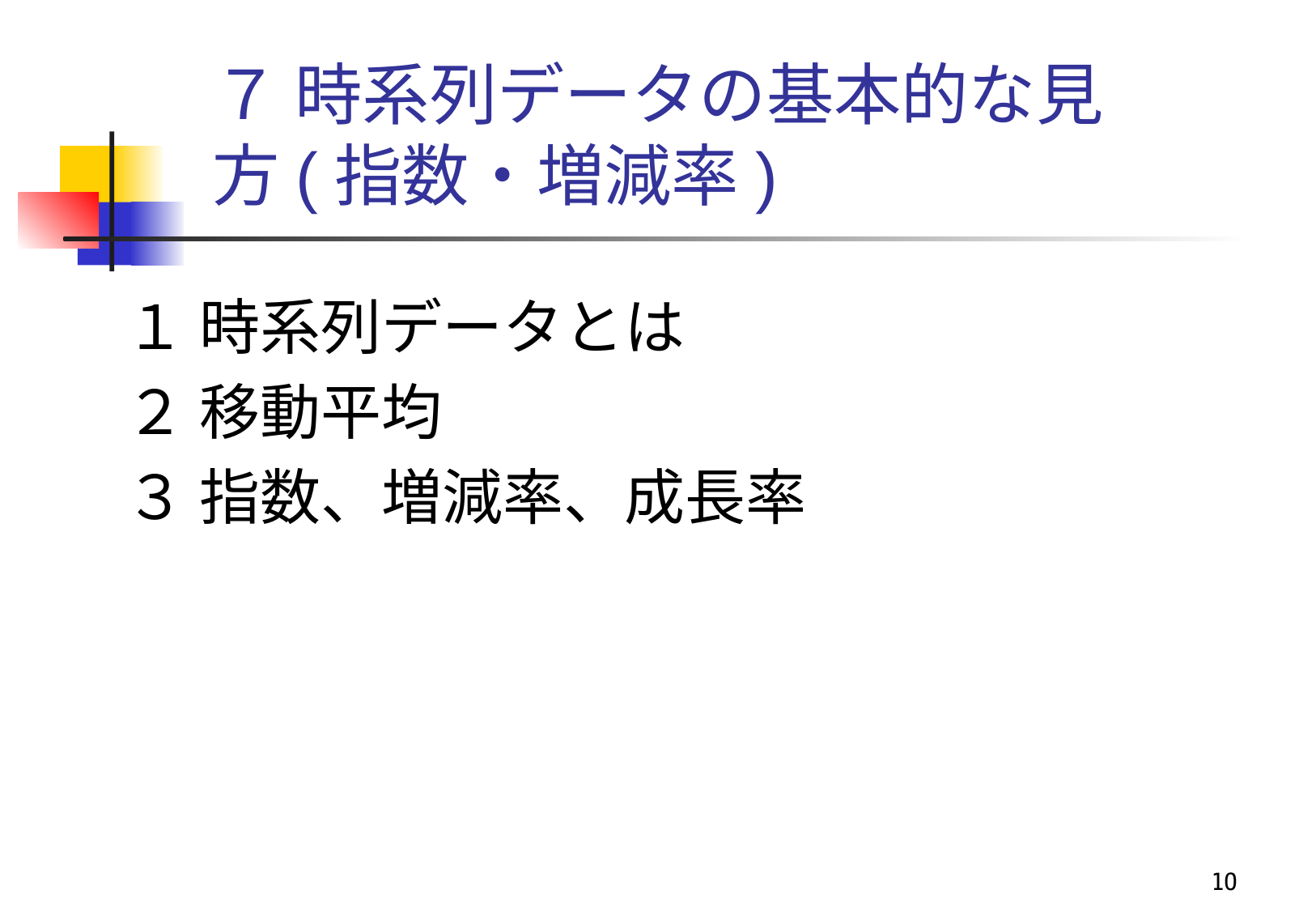

# ７ 時系列データの基本的な見方(指数・増減率)
１ 時系列データとは
２ 移動平均
３ 指数、増減率、成長率

10